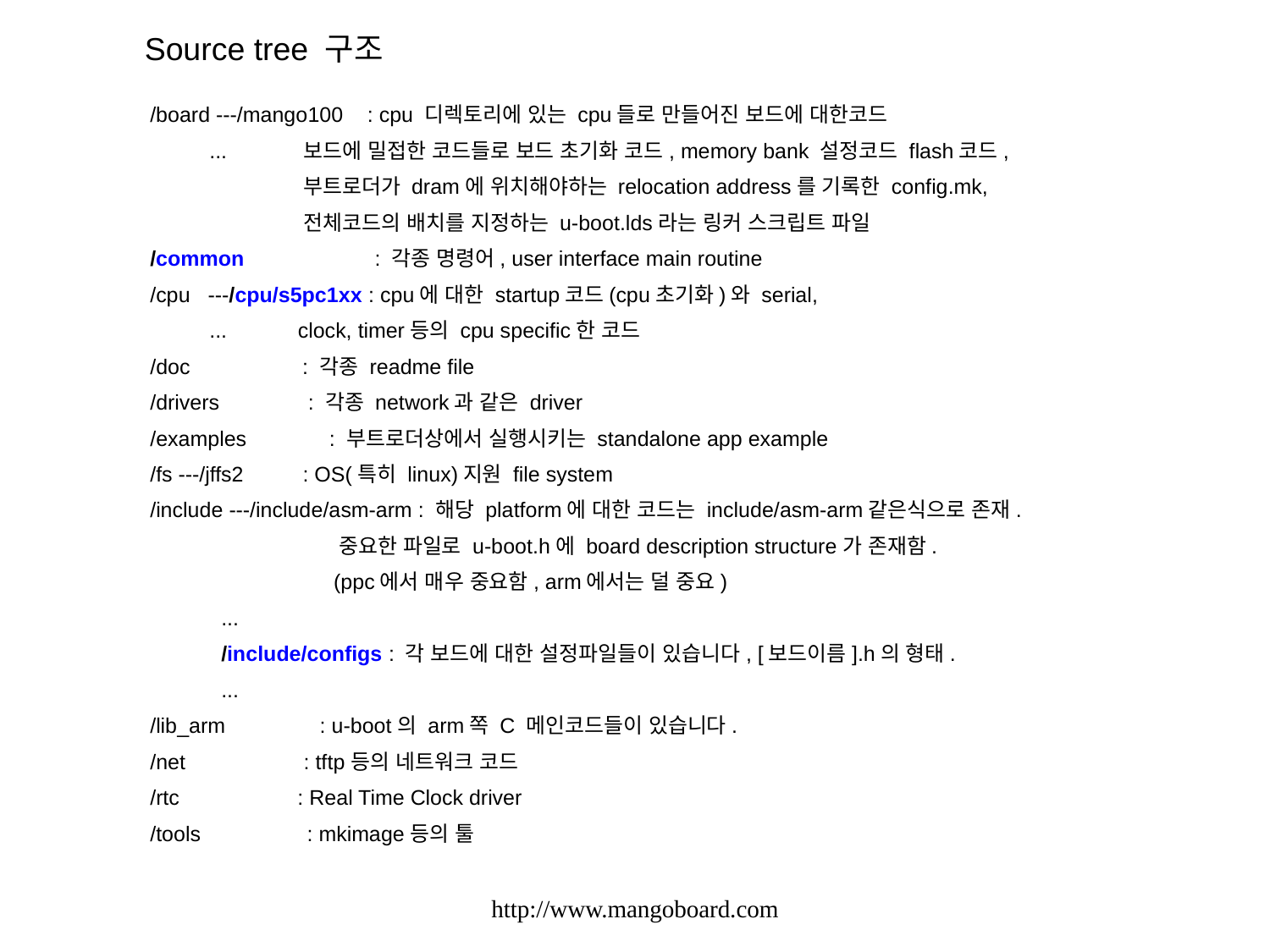

Source tree 구조
/board ---/mango100    : cpu 디렉토리에 있는 cpu들로 만들어진 보드에 대한코드
          ...            보드에 밀접한 코드들로 보드 초기화 코드, memory bank 설정코드 flash코드,
                         부트로더가 dram에 위치해야하는 relocation address를 기록한 config.mk,
                         전체코드의 배치를 지정하는 u-boot.lds라는 링커 스크립트 파일
/common                      : 각종 명령어, user interface main routine
/cpu   ---/cpu/s5pc1xx : cpu에 대한 startup코드(cpu초기화)와 serial,
          ...            clock, timer등의 cpu specific한 코드
/doc                   : 각종 readme file
/drivers               : 각종 network과 같은 driver
/examples              : 부트로더상에서 실행시키는 standalone app example
/fs ---/jffs2          : OS(특히 linux)지원 file system
/include ---/include/asm-arm : 해당 platform에 대한 코드는 include/asm-arm같은식으로 존재.
                               중요한 파일로 u-boot.h에 board description structure가 존재함.
                               (ppc에서 매우 중요함, arm에서는 덜 중요)
            ...
            /include/configs : 각 보드에 대한 설정파일들이 있습니다, [보드이름].h의 형태.
            ...
/lib_arm                : u-boot의 arm쪽 C 메인코드들이 있습니다.
/net                    : tftp등의 네트워크 코드
/rtc                    : Real Time Clock driver
/tools                  : mkimage등의 툴
http://www.mangoboard.com